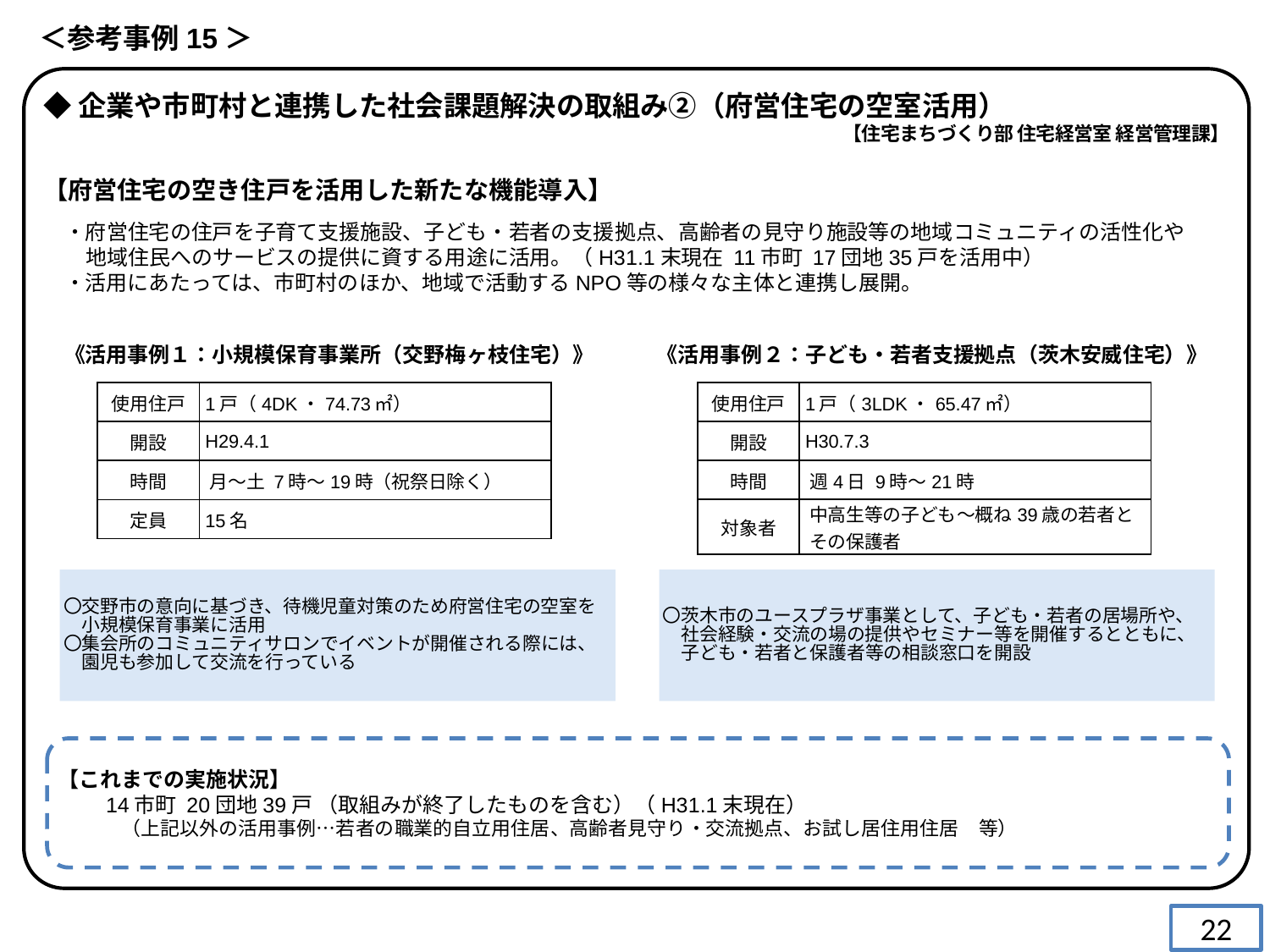

＜参考事例15＞
◆企業や市町村と連携した社会課題解決の取組み②（府営住宅の空室活用）
【住宅まちづくり部 住宅経営室 経営管理課】

【府営住宅の空き住戸を活用した新たな機能導入】

　・府営住宅の住戸を子育て支援施設、子ども・若者の支援拠点、高齢者の見守り施設等の地域コミュニティの活性化や
　　地域住民へのサービスの提供に資する用途に活用。（H31.1末現在 11市町 17団地35戸を活用中）
　・活用にあたっては、市町村のほか、地域で活動するNPO等の様々な主体と連携し展開。

　《活用事例１：小規模保育事業所（交野梅ヶ枝住宅）》　　　《活用事例２：子ども・若者支援拠点（茨木安威住宅）》

| 使用住戸 | 1戸（4DK・74.73㎡） |
| --- | --- |
| 開設 | H29.4.1 |
| 時間 | 月～土 7時～19時（祝祭日除く） |
| 定員 | 15名 |
| 使用住戸 | 1戸（3LDK・65.47㎡） |
| --- | --- |
| 開設 | H30.7.3 |
| 時間 | 週4日 9時～21時 |
| 対象者 | 中高生等の子ども～概ね39歳の若者と その保護者 |

〇交野市の意向に基づき、待機児童対策のため府営住宅の空室を
　小規模保育事業に活用
〇集会所のコミュニティサロンでイベントが開催される際には、
　園児も参加して交流を行っている
〇茨木市のユースプラザ事業として、子ども・若者の居場所や、
　社会経験・交流の場の提供やセミナー等を開催するとともに、
　子ども・若者と保護者等の相談窓口を開設
【これまでの実施状況】
　　14市町 20団地39戸 （取組みが終了したものを含む）（H31.1末現在）
　　　　（上記以外の活用事例…若者の職業的自立用住居、高齢者見守り・交流拠点、お試し居住用住居　等）
22